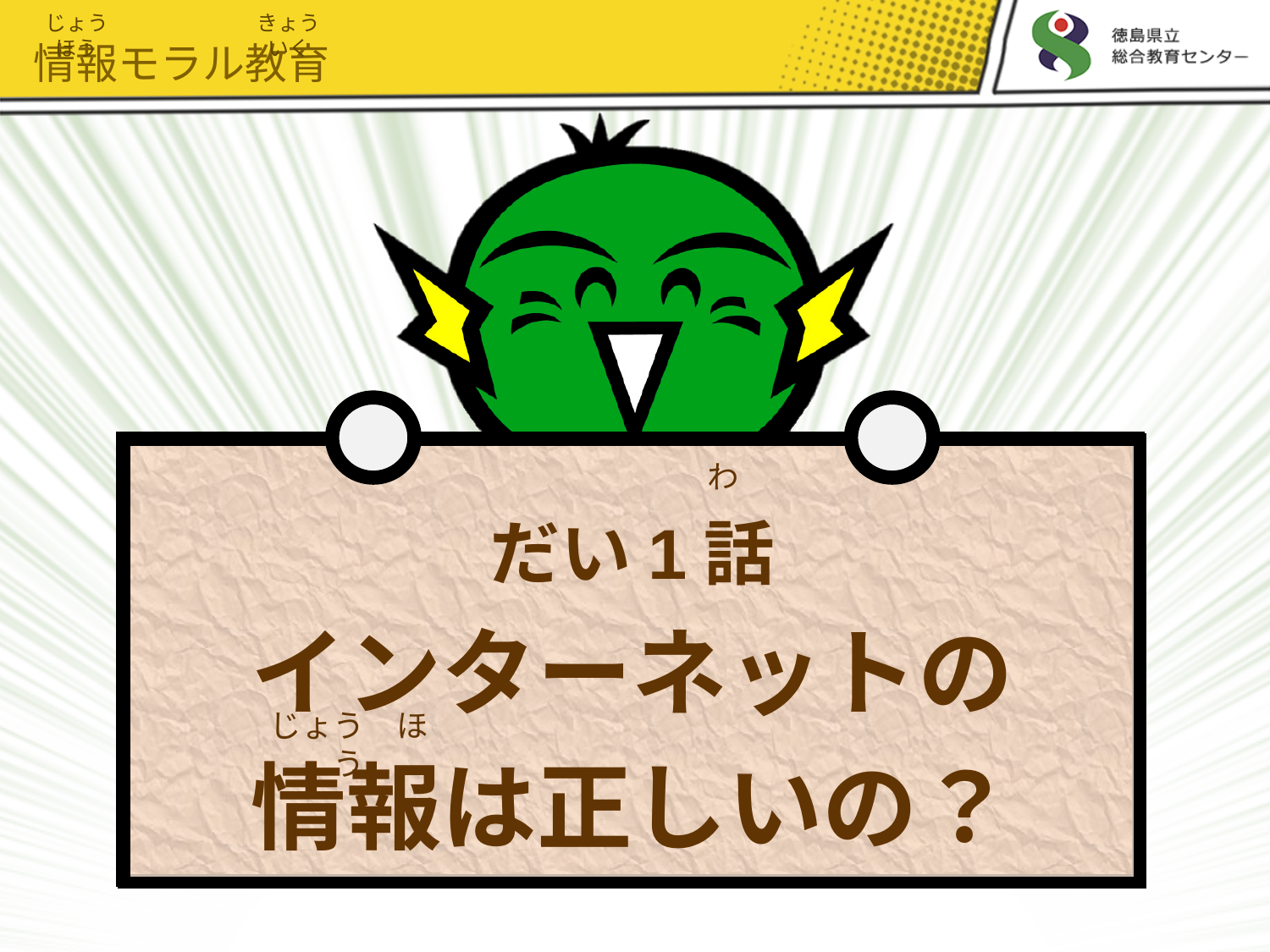

じょうほう
きょういく
情報モラル教育
# だい1話 インターネットの 情報は正しいの？
わ
じょう　ほう